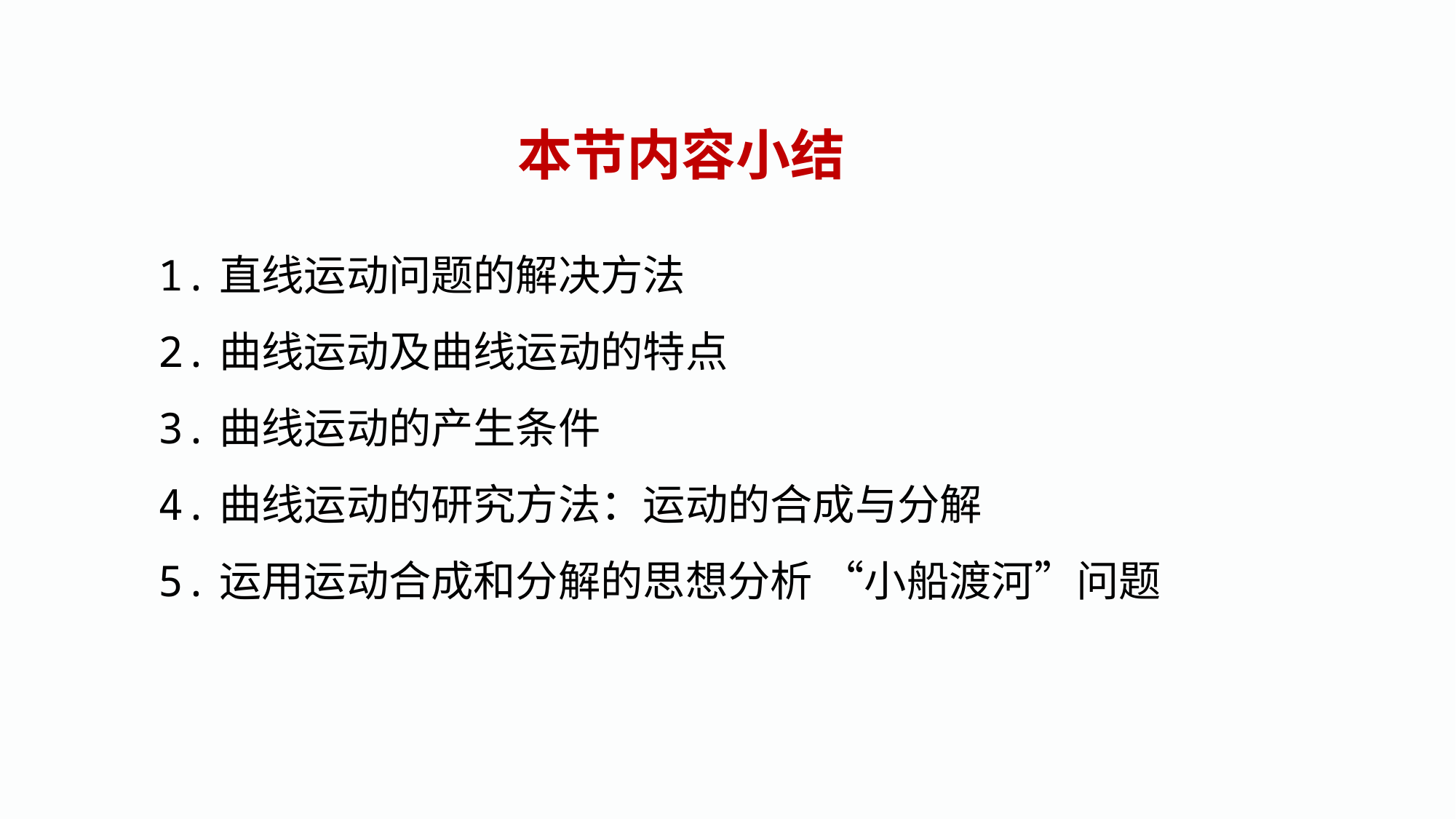

本节内容小结
1.直线运动问题的解决方法
2.曲线运动及曲线运动的特点
3.曲线运动的产生条件
4.曲线运动的研究方法：运动的合成与分解
5.运用运动合成和分解的思想分析 “小船渡河”问题